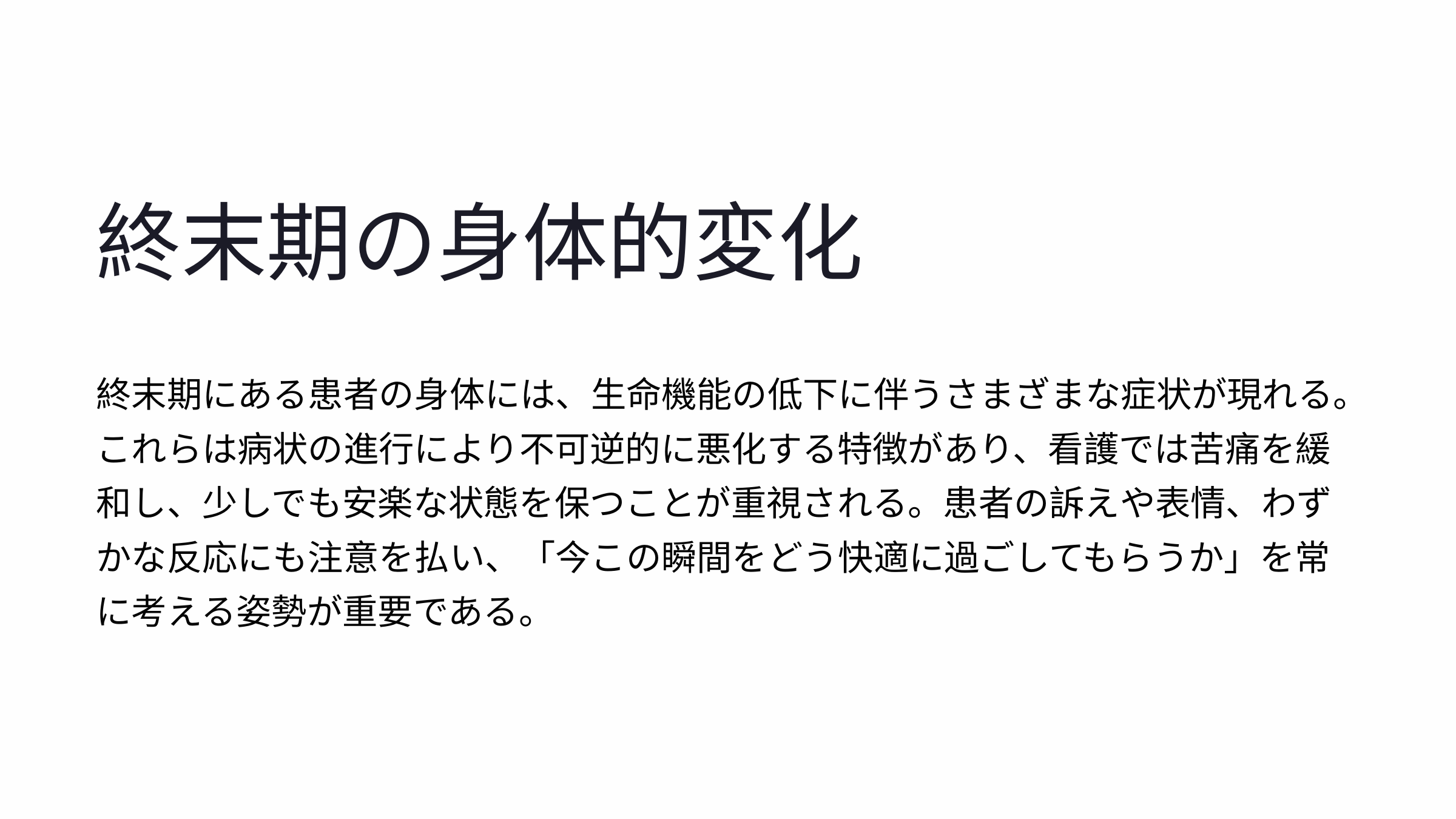

終末期の身体的変化
終末期にある患者の身体には、生命機能の低下に伴うさまざまな症状が現れる。これらは病状の進行により不可逆的に悪化する特徴があり、看護では苦痛を緩和し、少しでも安楽な状態を保つことが重視される。患者の訴えや表情、わずかな反応にも注意を払い、「今この瞬間をどう快適に過ごしてもらうか」を常に考える姿勢が重要である。